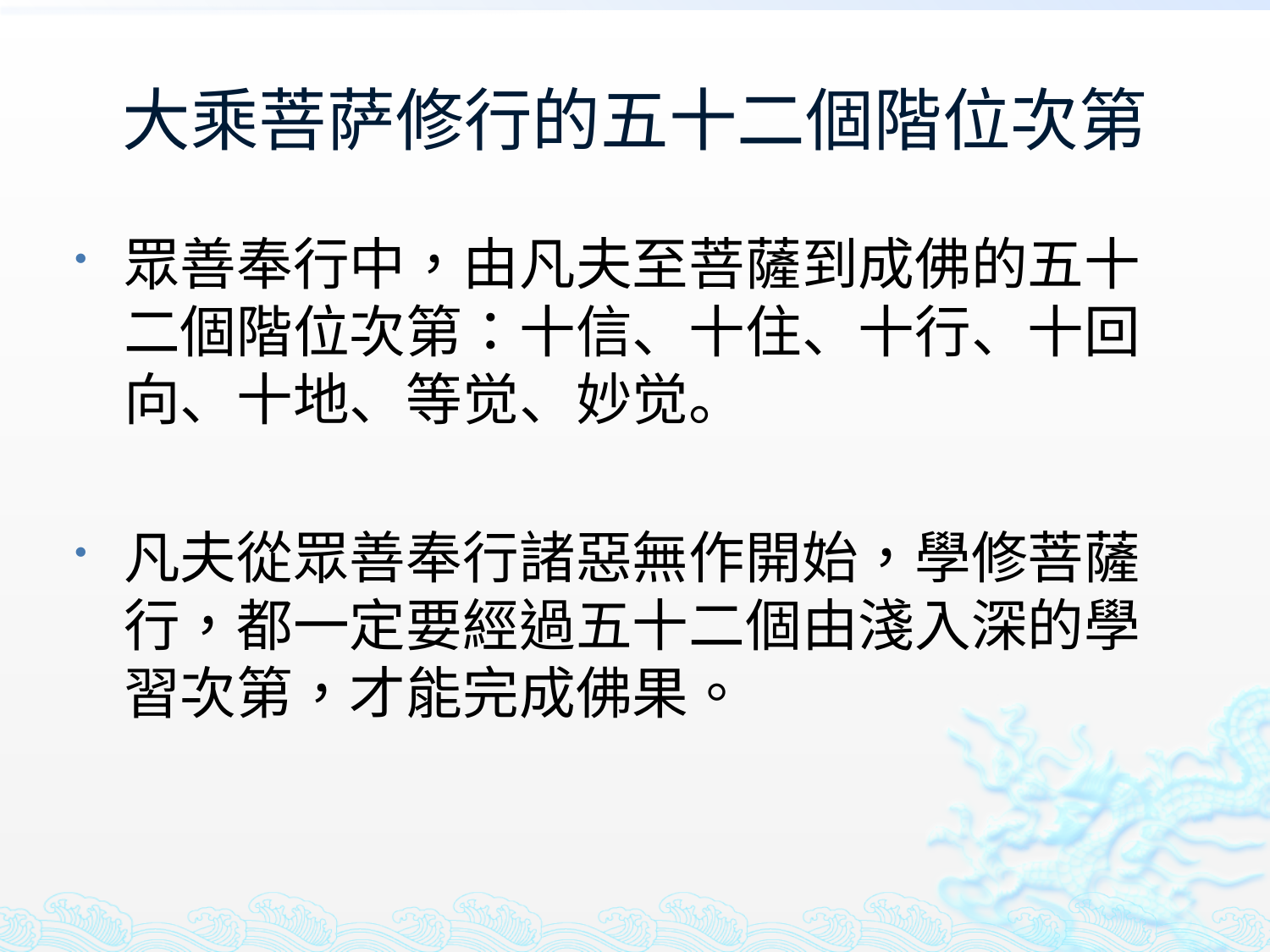

# 大乘菩萨修行的五十二個階位次第
眾善奉行中，由凡夫至菩薩到成佛的五十二個階位次第：十信、十住、十行、十回向、十地、等觉、妙觉。

凡夫從眾善奉行諸惡無作開始，學修菩薩行，都一定要經過五十二個由淺入深的學習次第，才能完成佛果。